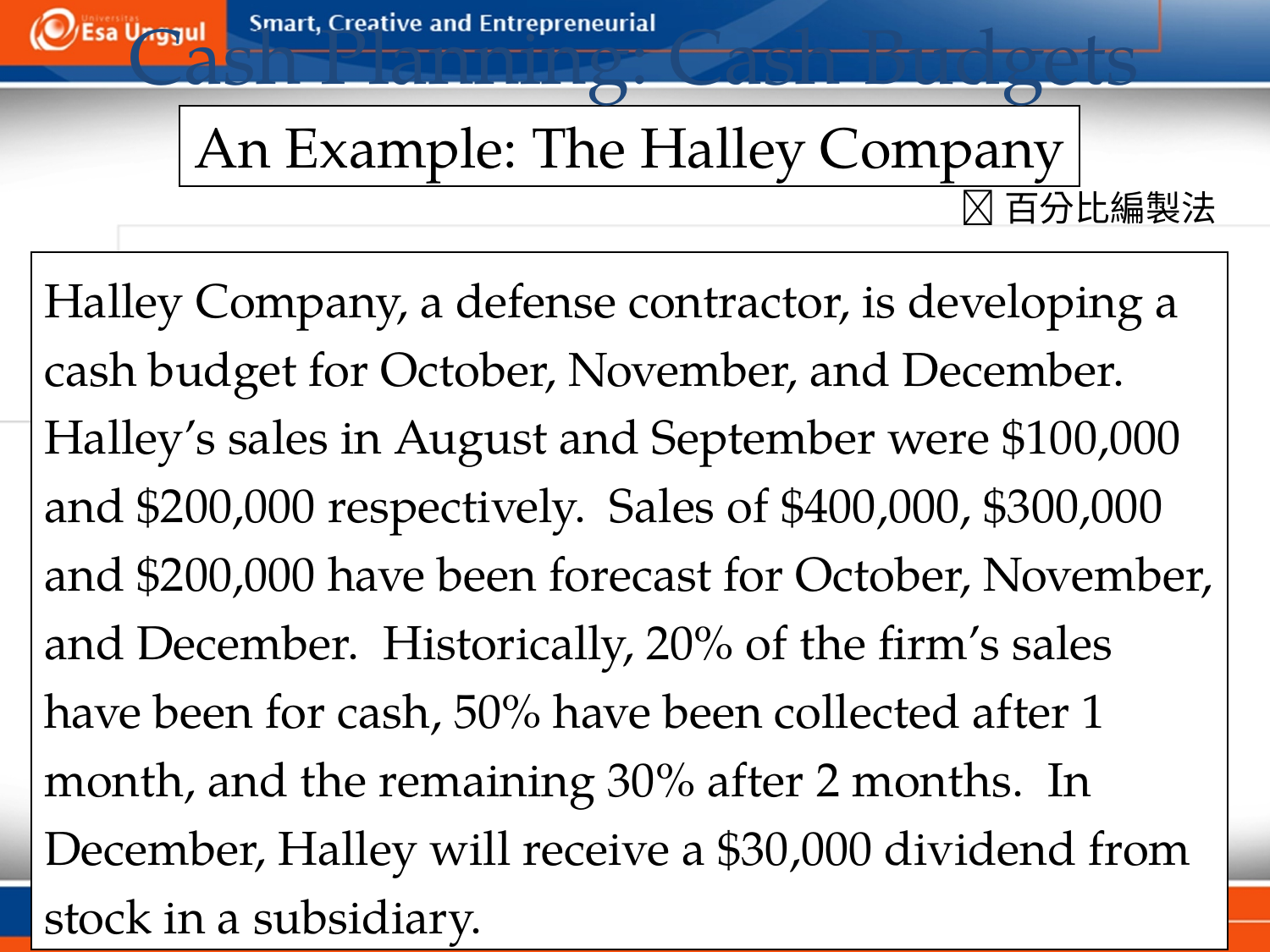

Cash Planning: Cash Budgets
An Example: The Halley Company
⇒百分比編製法
Halley Company, a defense contractor, is developing a cash budget for October, November, and December.  Halley’s sales in August and September were $100,000 and $200,000 respectively.  Sales of $400,000, $300,000 and $200,000 have been forecast for October, November, and December.  Historically, 20% of the firm’s sales have been for cash, 50% have been collected after 1 month, and the remaining 30% after 2 months.  In December, Halley will receive a $30,000 dividend from stock in a subsidiary.